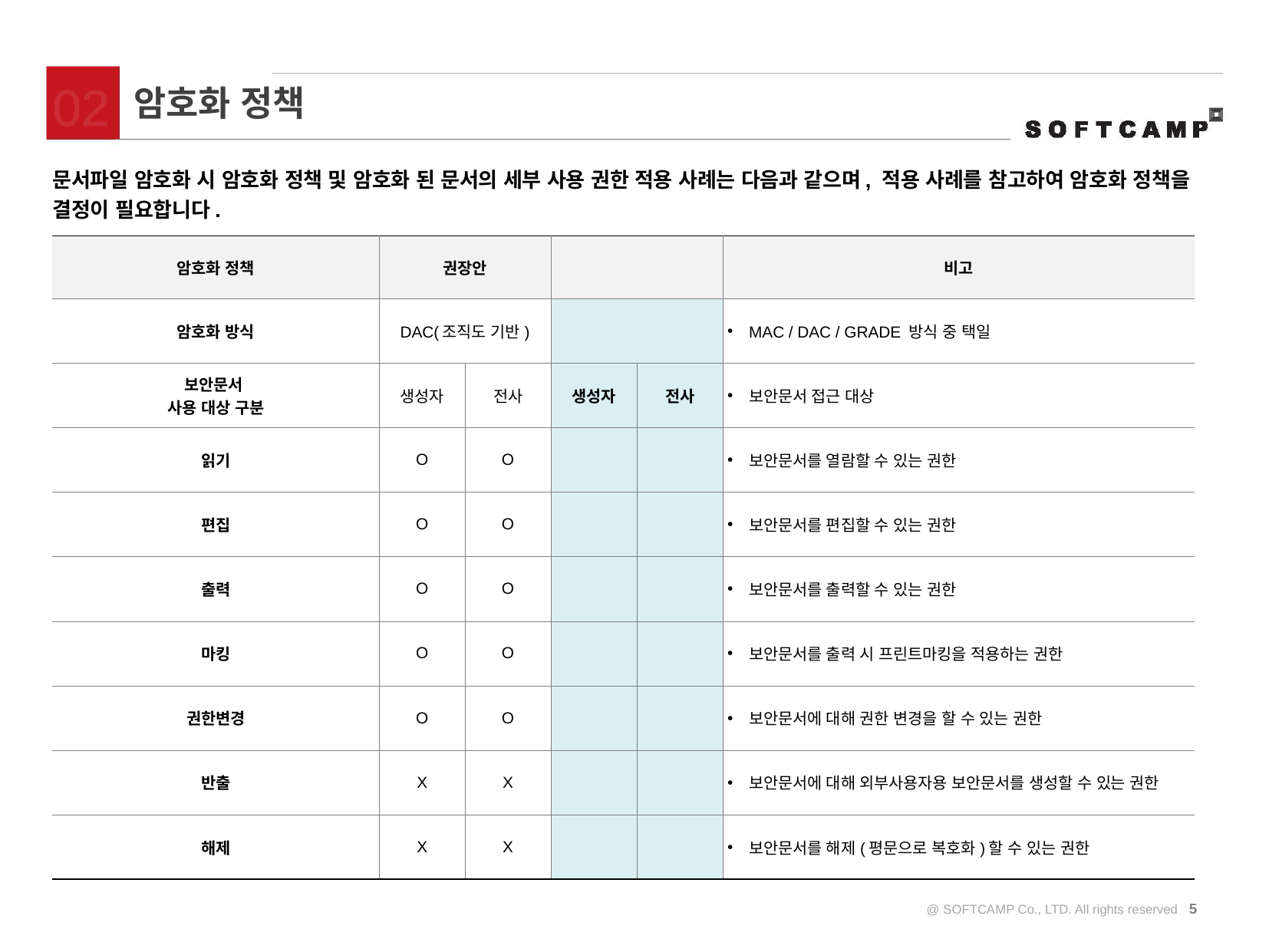

02
암호화 정책
문서파일 암호화 시 암호화 정책 및 암호화 된 문서의 세부 사용 권한 적용 사례는 다음과 같으며, 적용 사례를 참고하여 암호화 정책을 결정이 필요합니다.
| 암호화 정책 | 권장안 |  |  |  | 비고 |
| --- | --- | --- | --- | --- | --- |
| 암호화 방식 | DAC(조직도 기반) |  |  |  | MAC / DAC / GRADE 방식 중 택일 |
| 보안문서 사용 대상 구분 | 생성자 | 전사 | 생성자 | 전사 | 보안문서 접근 대상 |
| 읽기 | O | O |  |  | 보안문서를 열람할 수 있는 권한 |
| 편집 | O | O |  |  | 보안문서를 편집할 수 있는 권한 |
| 출력 | O | O |  |  | 보안문서를 출력할 수 있는 권한 |
| 마킹 | O | O |  |  | 보안문서를 출력 시 프린트마킹을 적용하는 권한 |
| 권한변경 | O | O |  |  | 보안문서에 대해 권한 변경을 할 수 있는 권한 |
| 반출 | X | X |  |  | 보안문서에 대해 외부사용자용 보안문서를 생성할 수 있는 권한 |
| 해제 | X | X |  |  | 보안문서를 해제(평문으로 복호화)할 수 있는 권한 |